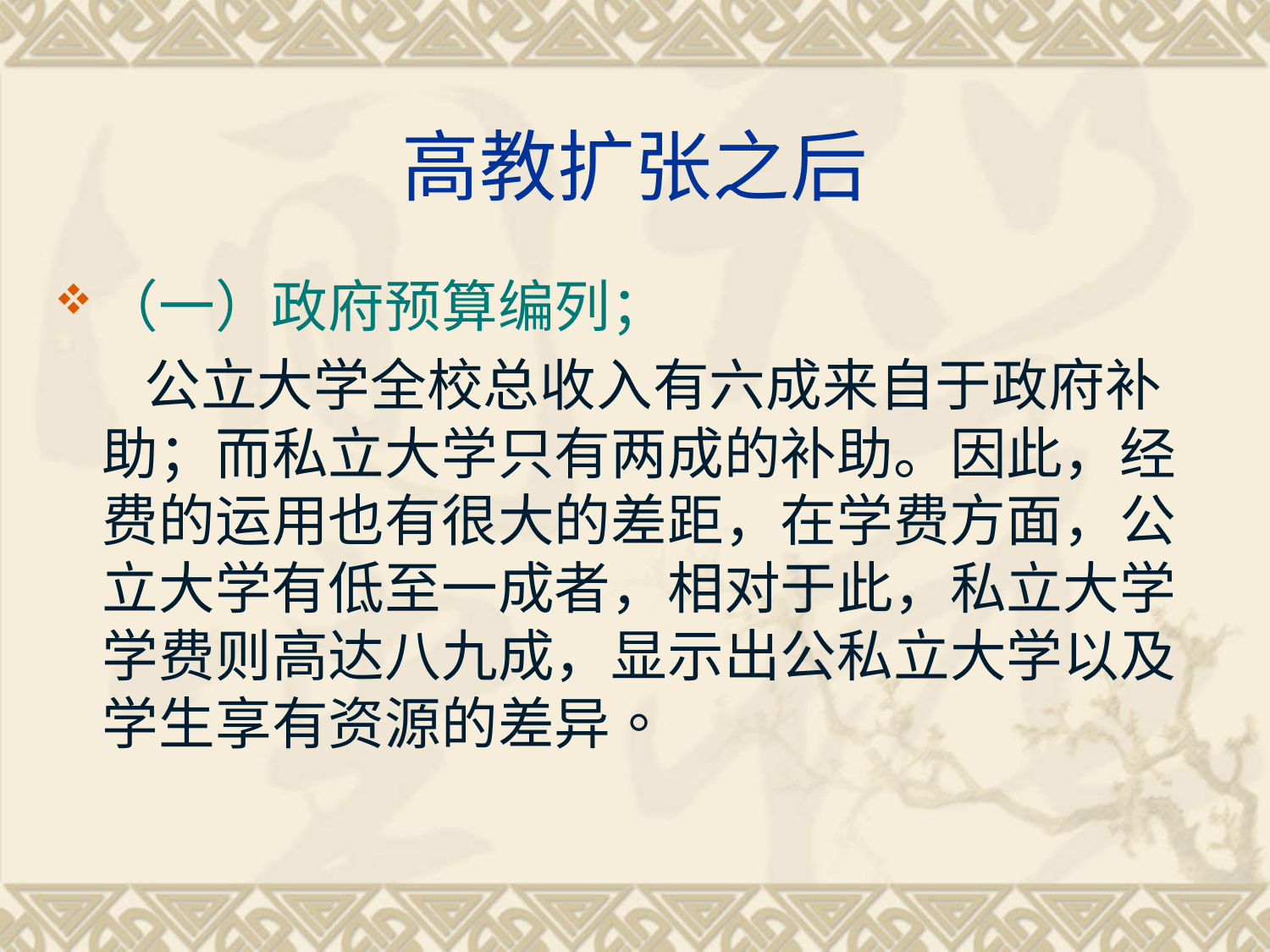

# 高教扩张之后
（一）政府预算编列；
      公立大学全校总收入有六成来自于政府补助；而私立大学只有两成的补助。因此，经费的运用也有很大的差距，在学费方面，公立大学有低至一成者，相对于此，私立大学学费则高达八九成，显示出公私立大学以及学生享有资源的差异。